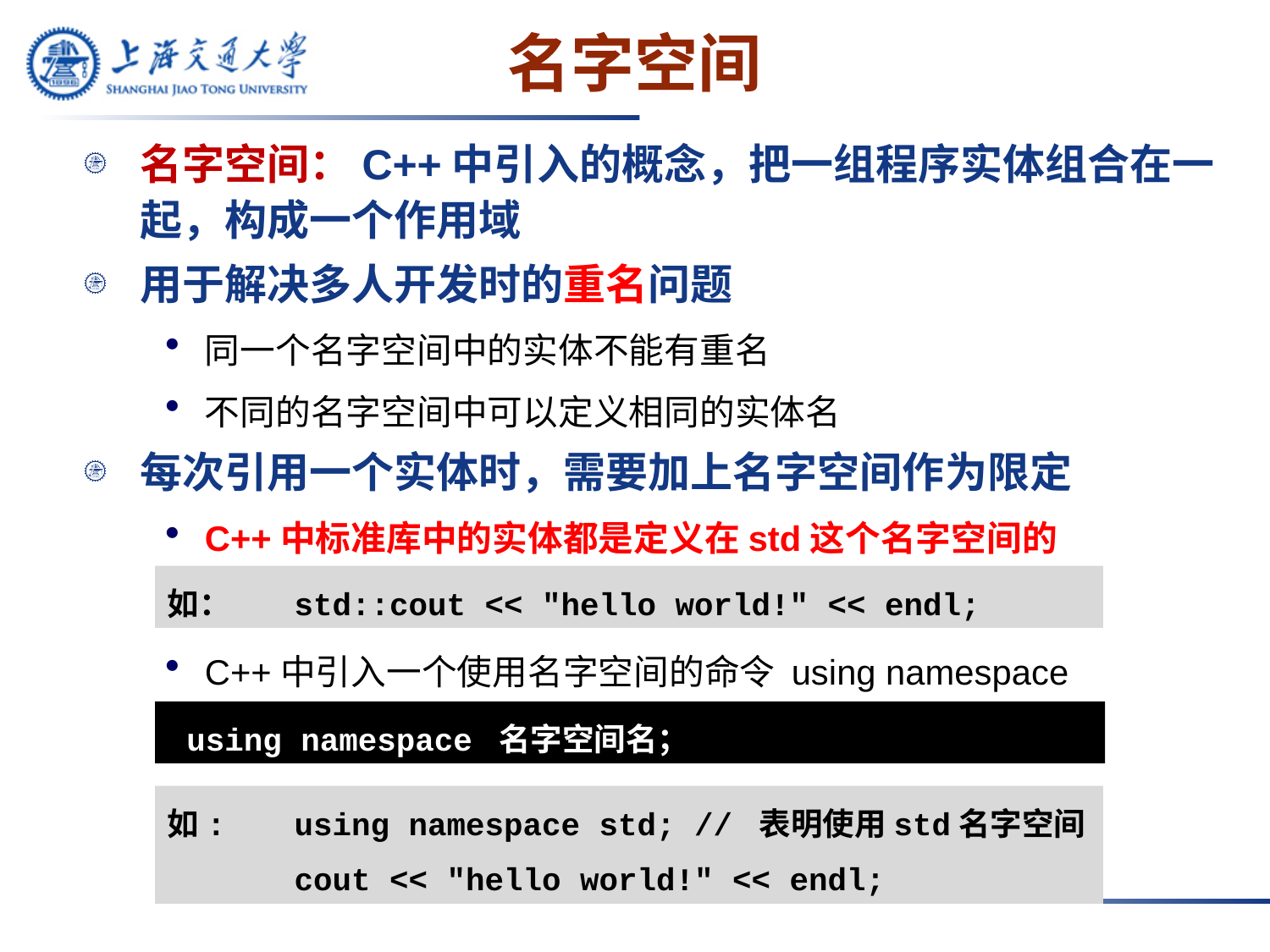

名字空间
名字空间：C++中引入的概念，把一组程序实体组合在一起，构成一个作用域
用于解决多人开发时的重名问题
同一个名字空间中的实体不能有重名
不同的名字空间中可以定义相同的实体名
每次引用一个实体时，需要加上名字空间作为限定
C++中标准库中的实体都是定义在std这个名字空间的

C++中引入一个使用名字空间的命令 using namespace
如：	std::cout << "hello world!" << endl;
 using namespace 名字空间名；
如:	using namespace std; // 表明使用std名字空间
	cout << "hello world!" << endl;